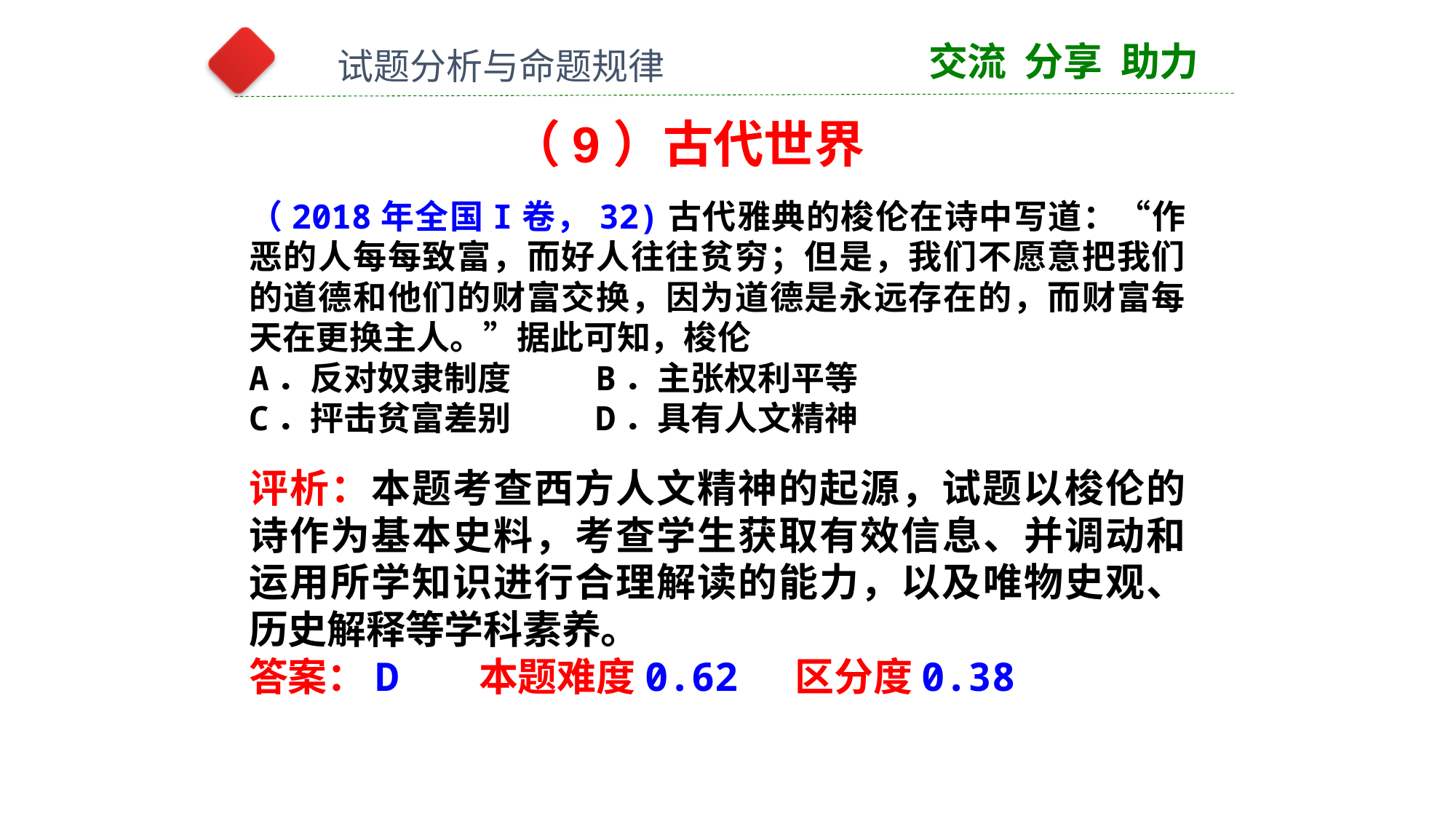

交流  分享  助力

试题分析与命题规律
（9）古代世界
（2018年全国I卷，32)古代雅典的梭伦在诗中写道：“作恶的人每每致富，而好人往往贫穷；但是，我们不愿意把我们的道德和他们的财富交换，因为道德是永远存在的，而财富每天在更换主人。”据此可知，梭伦
A．反对奴隶制度          B．主张权利平等
C．抨击贫富差别          D．具有人文精神
评析：本题考查西方人文精神的起源，试题以梭伦的诗作为基本史料，考查学生获取有效信息、并调动和运用所学知识进行合理解读的能力，以及唯物史观、历史解释等学科素养。
答案：D   本题难度0.62  区分度0.38